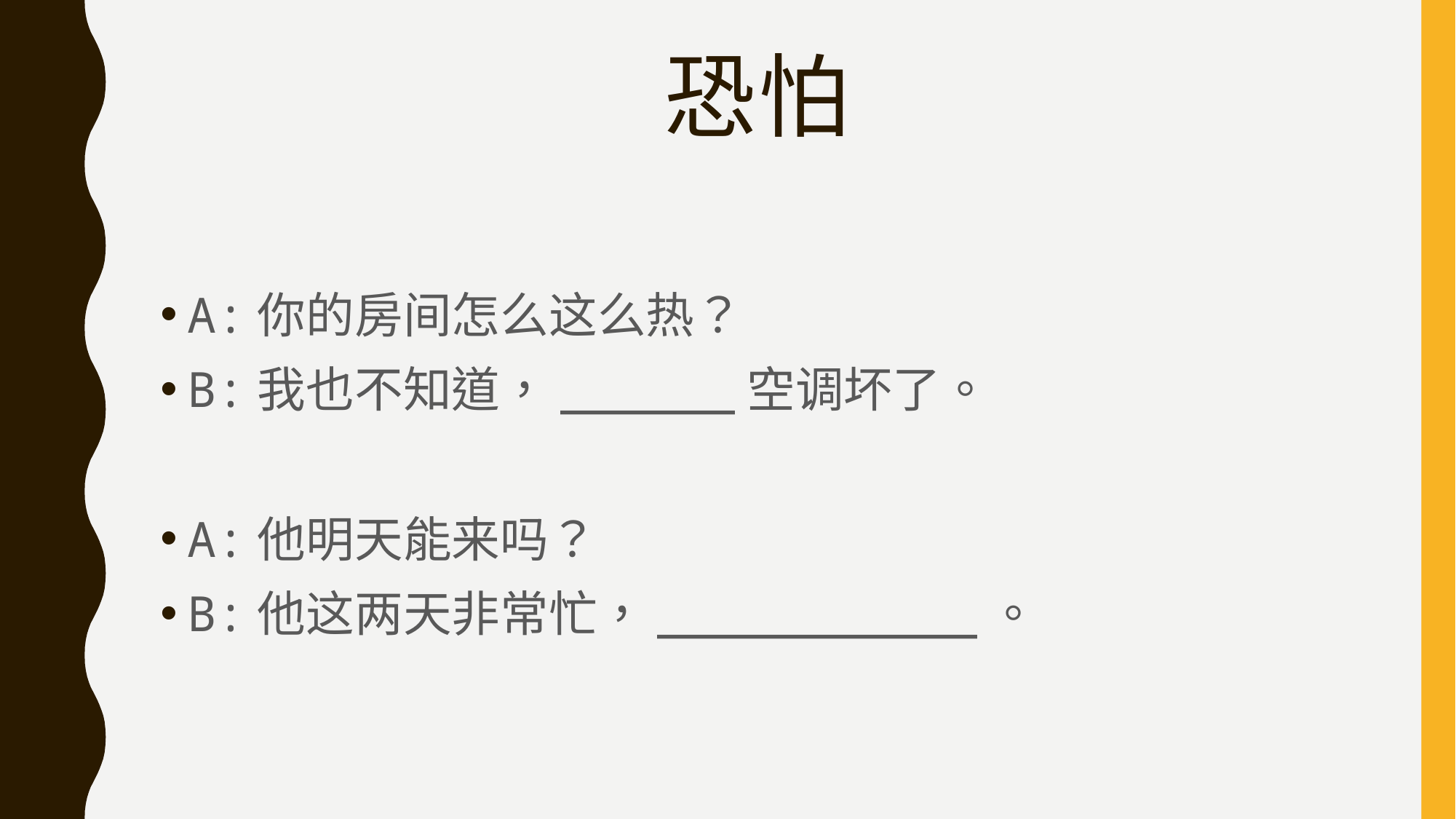

# 恐怕
A:你的房间怎么这么热？
B:我也不知道，______空调坏了。

A:他明天能来吗？
B:他这两天非常忙，___________。